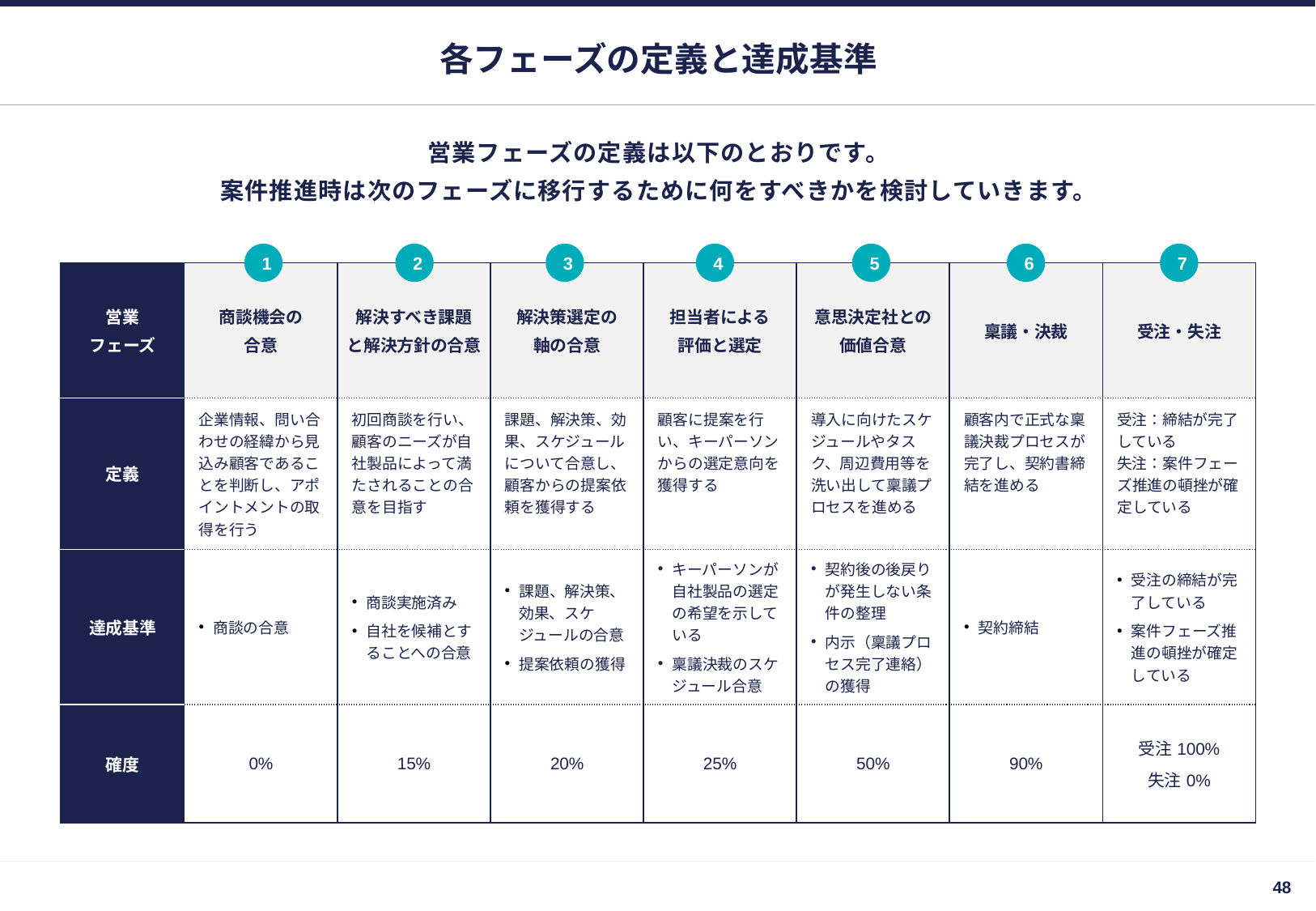

# 各フェーズの定義と達成基準
営業フェーズの定義は以下のとおりです。
案件推進時は次のフェーズに移行するために何をすべきかを検討していきます。
1
2
3
4
5
6
7
| 営業 フェーズ | 商談機会の 合意 | 解決すべき課題 と解決方針の合意 | 解決策選定の 軸の合意 | 担当者による 評価と選定 | 意思決定社との 価値合意 | 稟議・決裁 | 受注・失注 |
| --- | --- | --- | --- | --- | --- | --- | --- |
| 定義 | 企業情報、問い合わせの経緯から見込み顧客であることを判断し、アポイントメントの取得を行う | 初回商談を行い、顧客のニーズが自社製品によって満たされることの合意を目指す | 課題、解決策、効果、スケジュールについて合意し、顧客からの提案依頼を獲得する | 顧客に提案を行い、キーパーソンからの選定意向を獲得する | 導入に向けたスケジュールやタスク、周辺費用等を洗い出して稟議プロセスを進める | 顧客内で正式な稟議決裁プロセスが完了し、契約書締結を進める | 受注：締結が完了している 失注：案件フェーズ推進の頓挫が確定している |
| 達成基準 | 商談の合意 | 商談実施済み 自社を候補とすることへの合意 | 課題、解決策、効果、スケジュールの合意 提案依頼の獲得 | キーパーソンが自社製品の選定の希望を示している 稟議決裁のスケジュール合意 | 契約後の後戻りが発生しない条件の整理 内示（稟議プロセス完了連絡）の獲得 | 契約締結 | 受注の締結が完了している 案件フェーズ推進の頓挫が確定している |
| 確度 | 0% | 15% | 20% | 25% | 50% | 90% | 受注100% 失注0% |
48